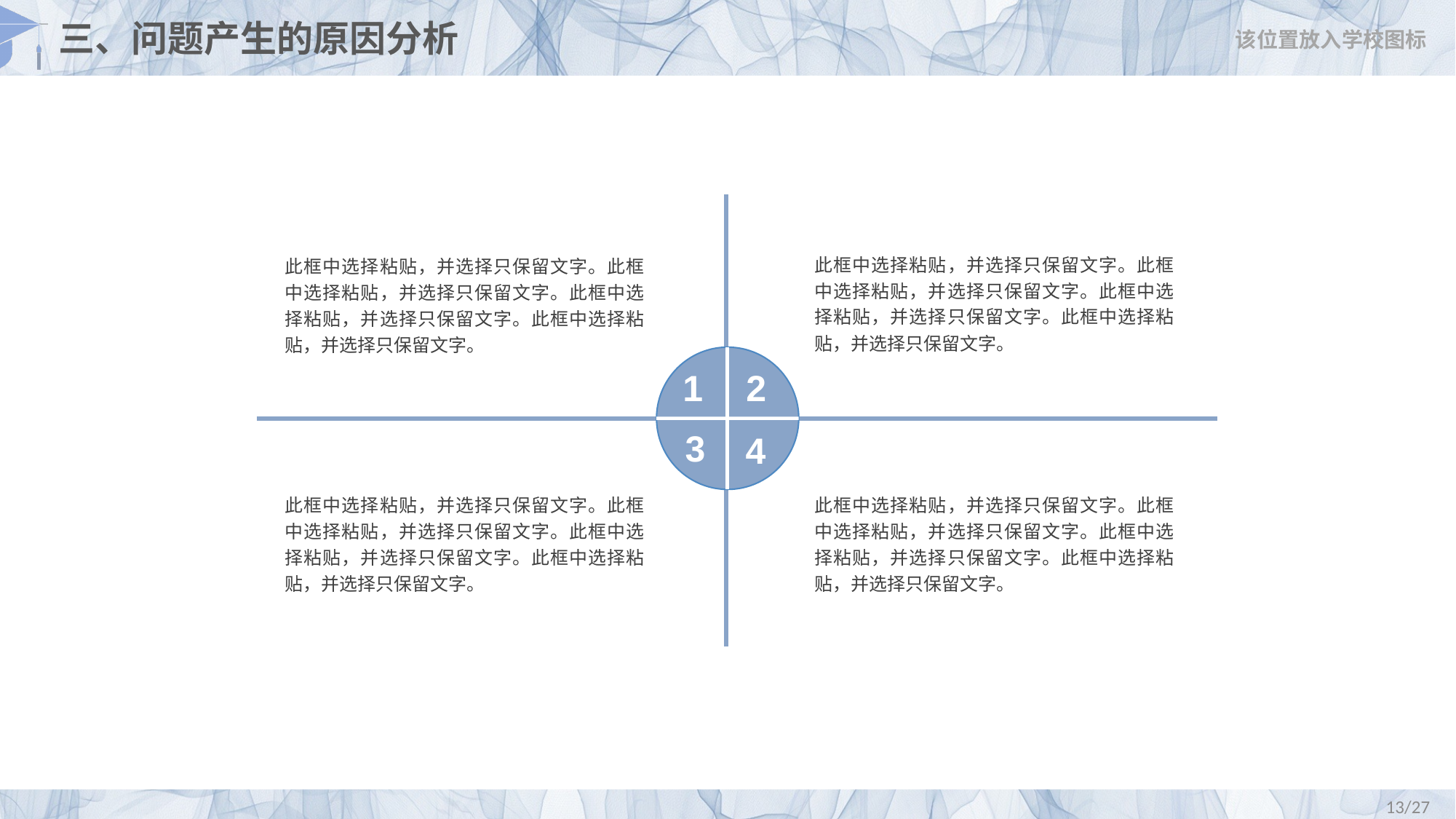

# 三、问题产生的原因分析
该位置放入学校图标
此框中选择粘贴，并选择只保留文字。此框中选择粘贴，并选择只保留文字。此框中选择粘贴，并选择只保留文字。此框中选择粘贴，并选择只保留文字。
此框中选择粘贴，并选择只保留文字。此框中选择粘贴，并选择只保留文字。此框中选择粘贴，并选择只保留文字。此框中选择粘贴，并选择只保留文字。

1
2
3
4
此框中选择粘贴，并选择只保留文字。此框中选择粘贴，并选择只保留文字。此框中选择粘贴，并选择只保留文字。此框中选择粘贴，并选择只保留文字。
此框中选择粘贴，并选择只保留文字。此框中选择粘贴，并选择只保留文字。此框中选择粘贴，并选择只保留文字。此框中选择粘贴，并选择只保留文字。
13/27